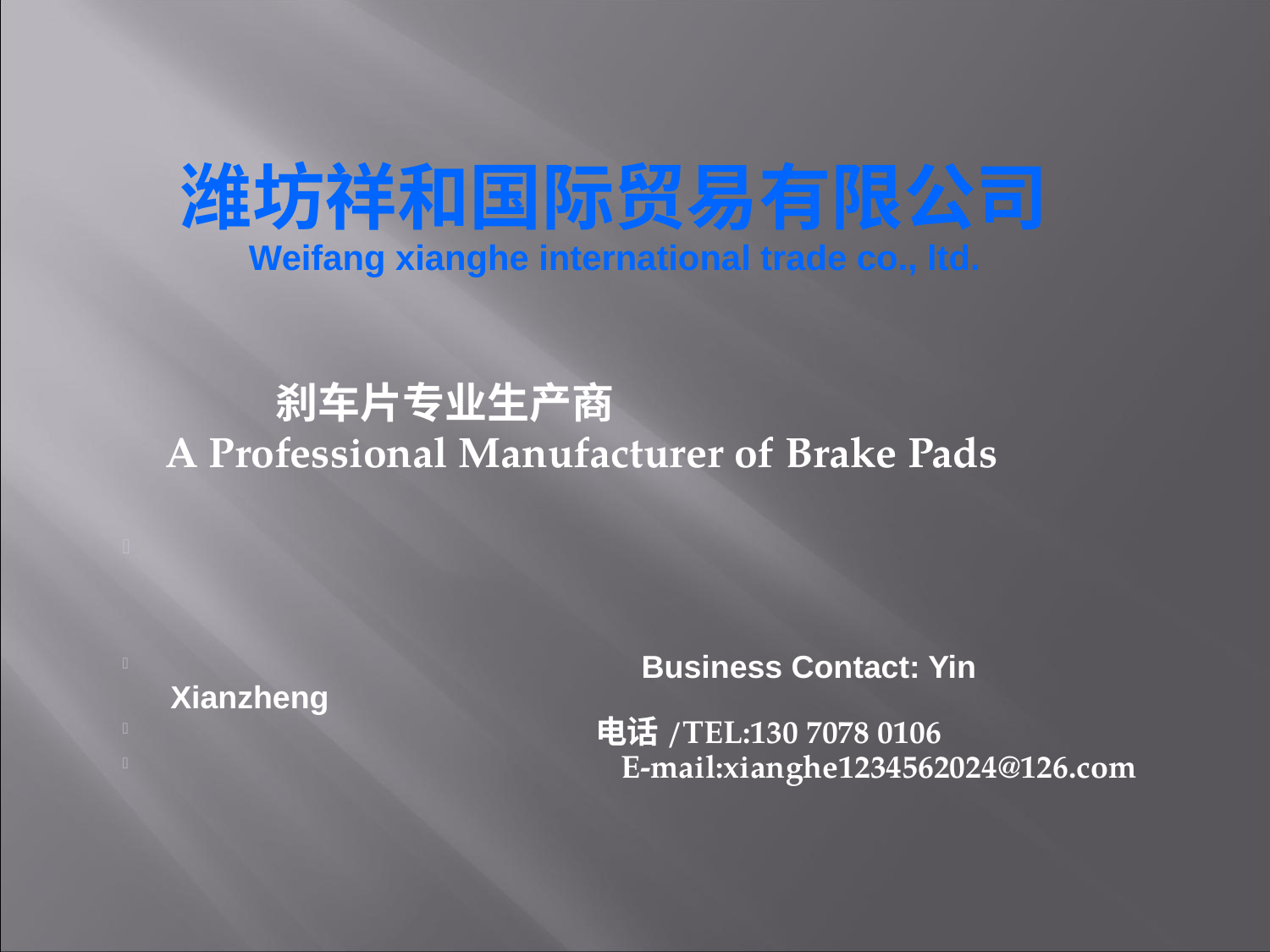

# 潍坊祥和国际贸易有限公司 Weifang xianghe international trade co., ltd.
               刹车片专业生产商
    A Professional Manufacturer of Brake Pads

                                                     Business Contact: Yin Xianzheng
                                                          电话/TEL:130 7078 0106
                                                        E-mail:xianghe1234562024@126.com